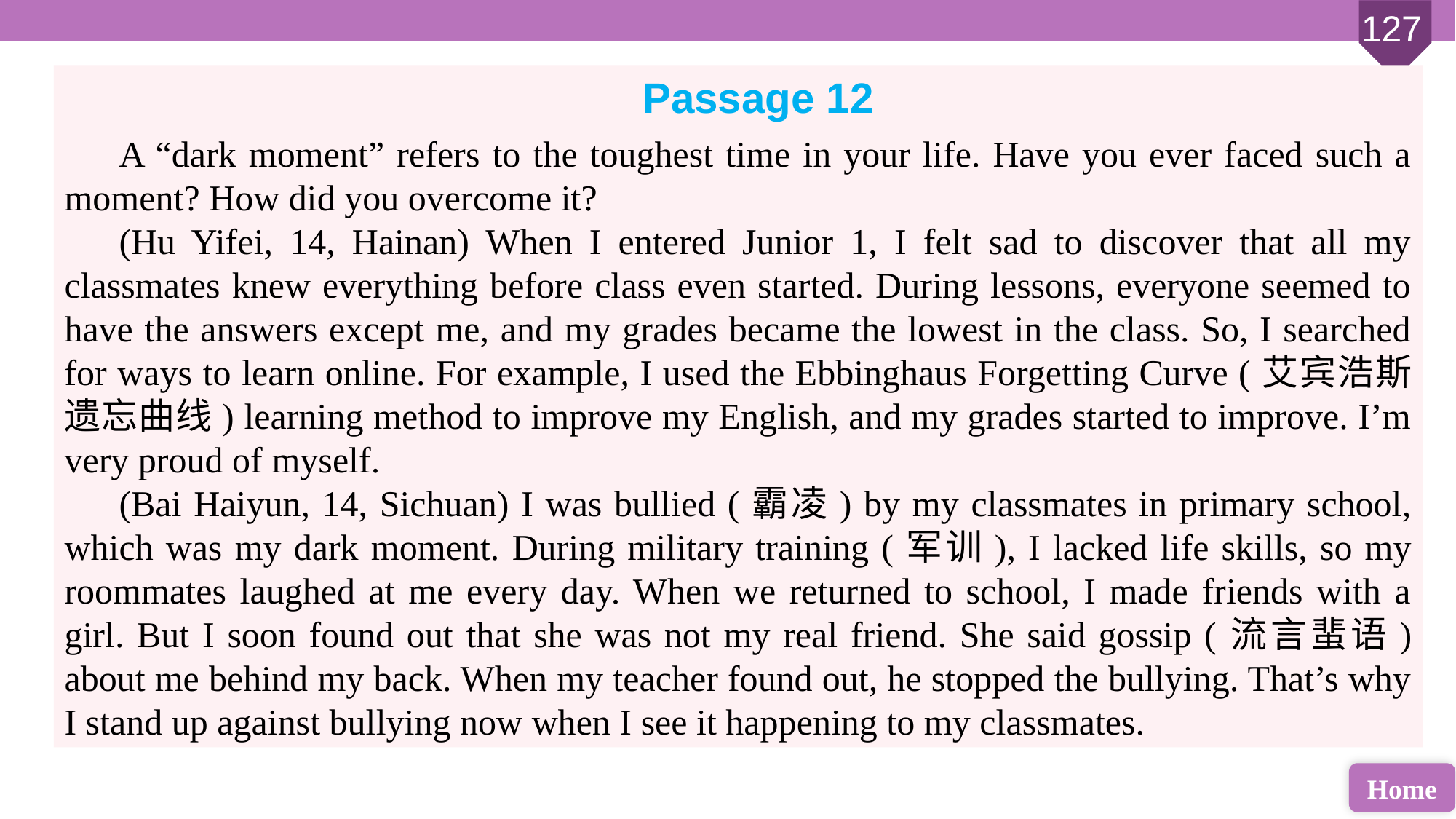

Passage 12
A “dark moment” refers to the toughest time in your life. Have you ever faced such a moment? How did you overcome it?
(Hu Yifei, 14, Hainan) When I entered Junior 1, I felt sad to discover that all my classmates knew everything before class even started. During lessons, everyone seemed to have the answers except me, and my grades became the lowest in the class. So, I searched for ways to learn online. For example, I used the Ebbinghaus Forgetting Curve (艾宾浩斯遗忘曲线) learning method to improve my English, and my grades started to improve. I’m very proud of myself.
(Bai Haiyun, 14, Sichuan) I was bullied (霸凌) by my classmates in primary school, which was my dark moment. During military training (军训), I lacked life skills, so my roommates laughed at me every day. When we returned to school, I made friends with a girl. But I soon found out that she was not my real friend. She said gossip (流言蜚语) about me behind my back. When my teacher found out, he stopped the bullying. That’s why I stand up against bullying now when I see it happening to my classmates.